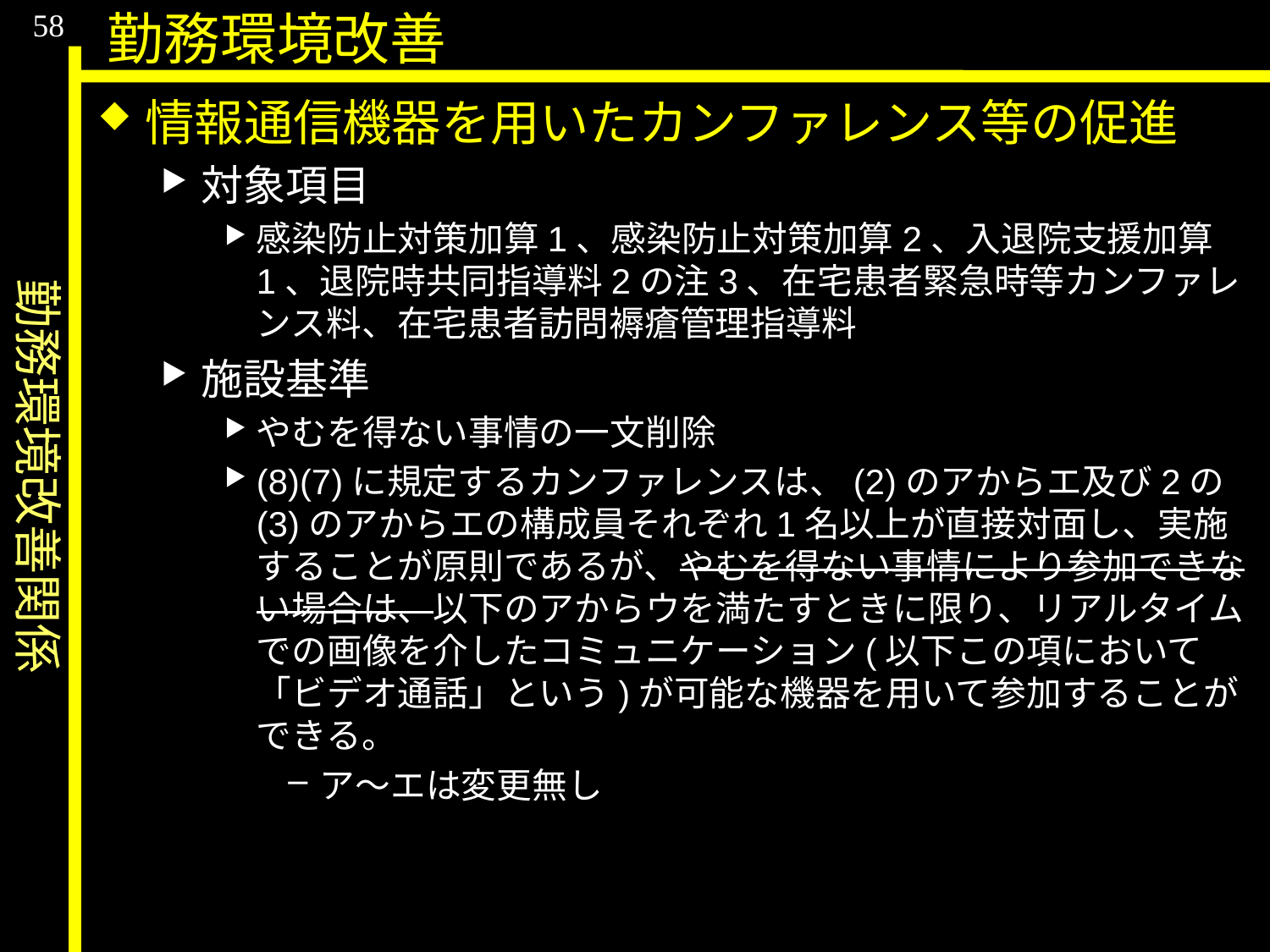

勤務環境改善関係
58
勤務環境改善

情報通信機器を用いたカンファレンス等の促進
対象項目
感染防止対策加算1、感染防止対策加算2、入退院支援加算1、退院時共同指導料2の注3、在宅患者緊急時等カンファレンス料、在宅患者訪問褥瘡管理指導料
施設基準
やむを得ない事情の一文削除
(8)(7)に規定するカンファレンスは、(2)のアからエ及び2の(3)のアからエの構成員それぞれ1名以上が直接対面し、実施することが原則であるが、やむを得ない事情により参加できない場合は、以下のアからウを満たすときに限り、リアルタイムでの画像を介したコミュニケーション(以下この項において「ビデオ通話」という)が可能な機器を用いて参加することができる。
ア〜エは変更無し